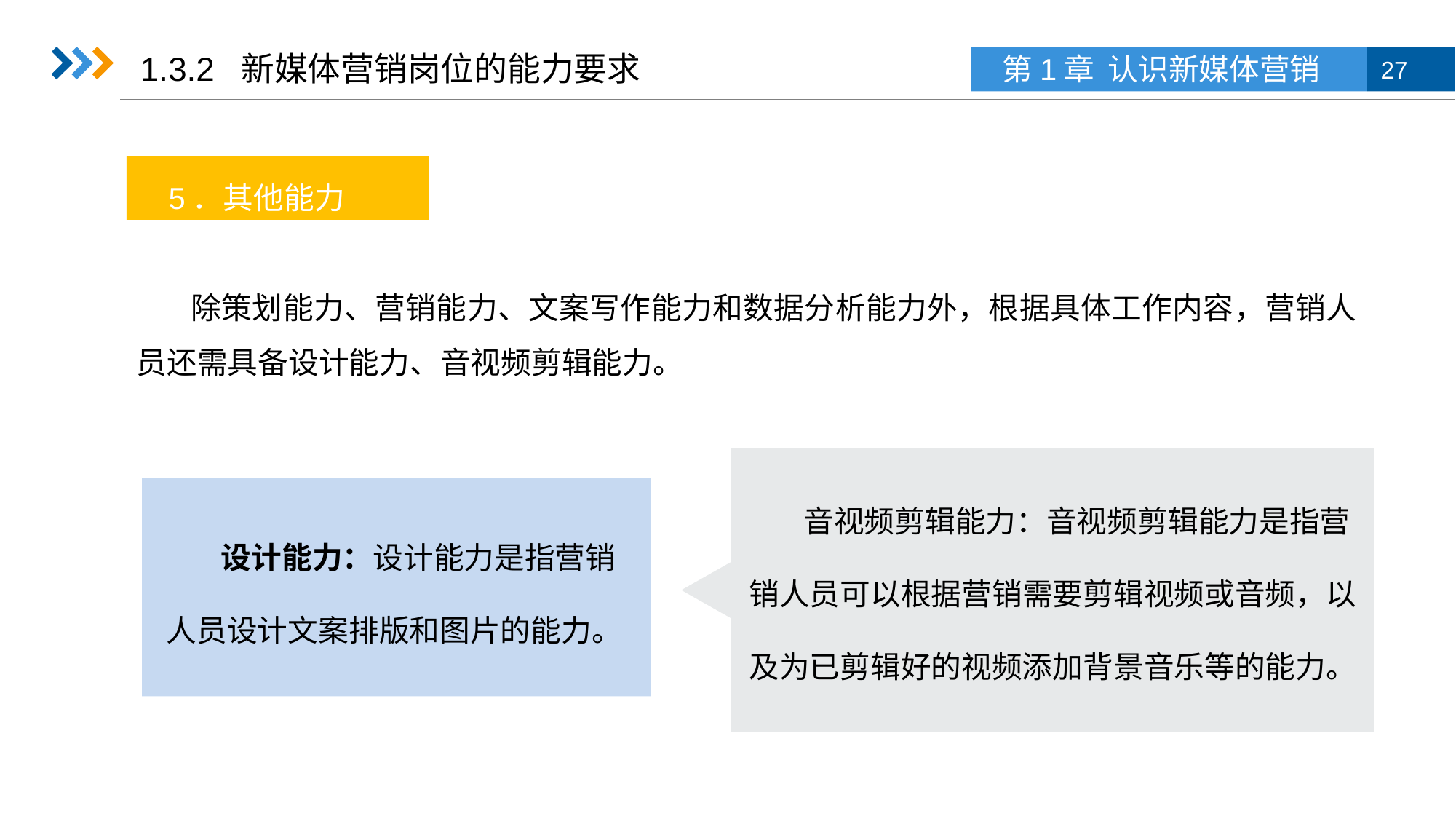

1.3.2  新媒体营销岗位的能力要求
5．其他能力
除策划能力、营销能力、文案写作能力和数据分析能力外，根据具体工作内容，营销人员还需具备设计能力、音视频剪辑能力。

音视频剪辑能力：音视频剪辑能力是指营销人员可以根据营销需要剪辑视频或音频，以及为已剪辑好的视频添加背景音乐等的能力。

设计能力：设计能力是指营销人员设计文案排版和图片的能力。